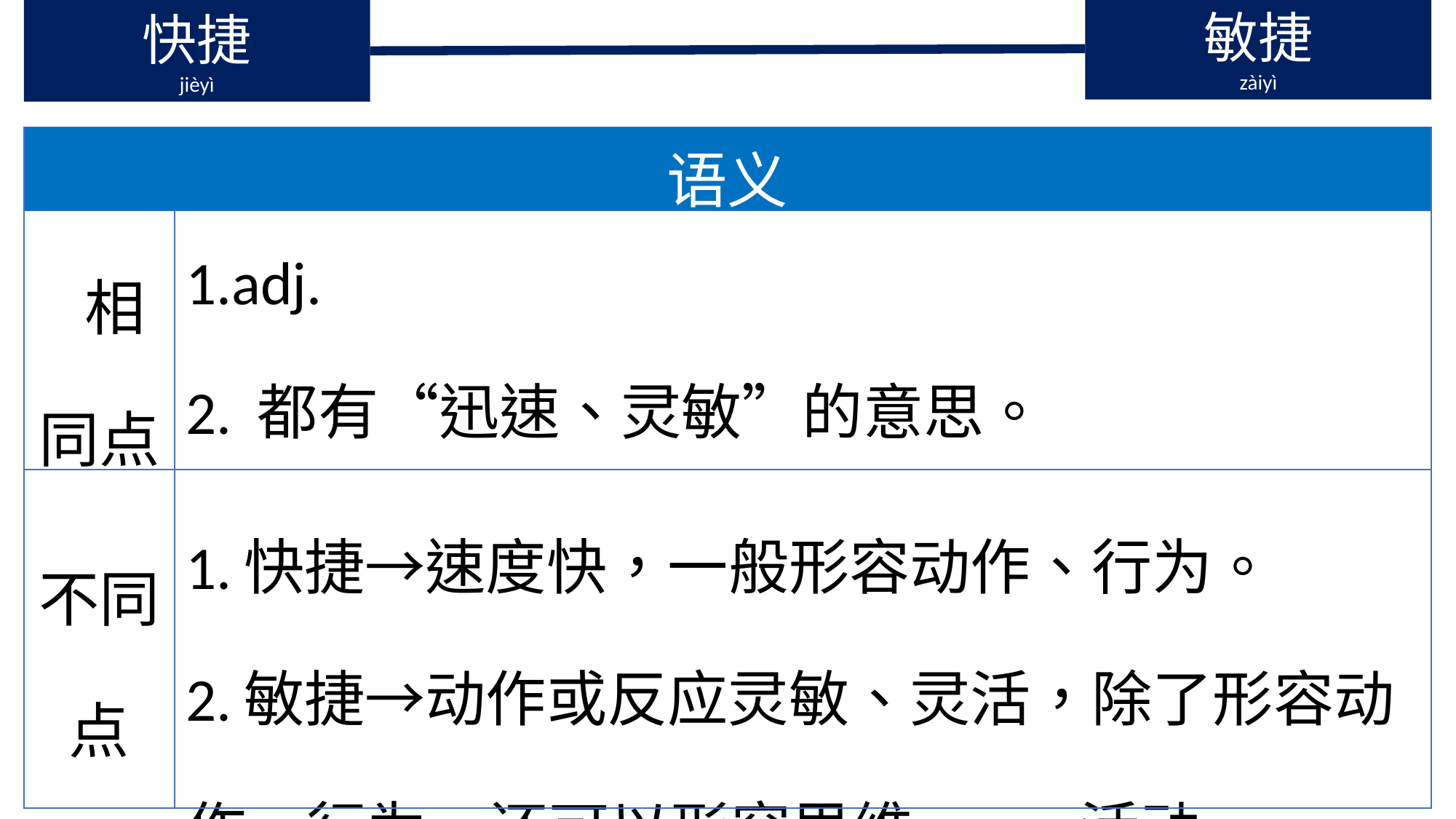

快捷
jièyì
敏捷
zàiyì
| 语义 |  |
| --- | --- |
| 相同点 | 1.adj. 2. 都有“迅速、灵敏”的意思。 |
| 不同点 | 1.快捷→速度快，一般形容动作、行为。 2.敏捷→动作或反应灵敏、灵活，除了形容动作、行为，还可以形容思维(thinking)活动。 |